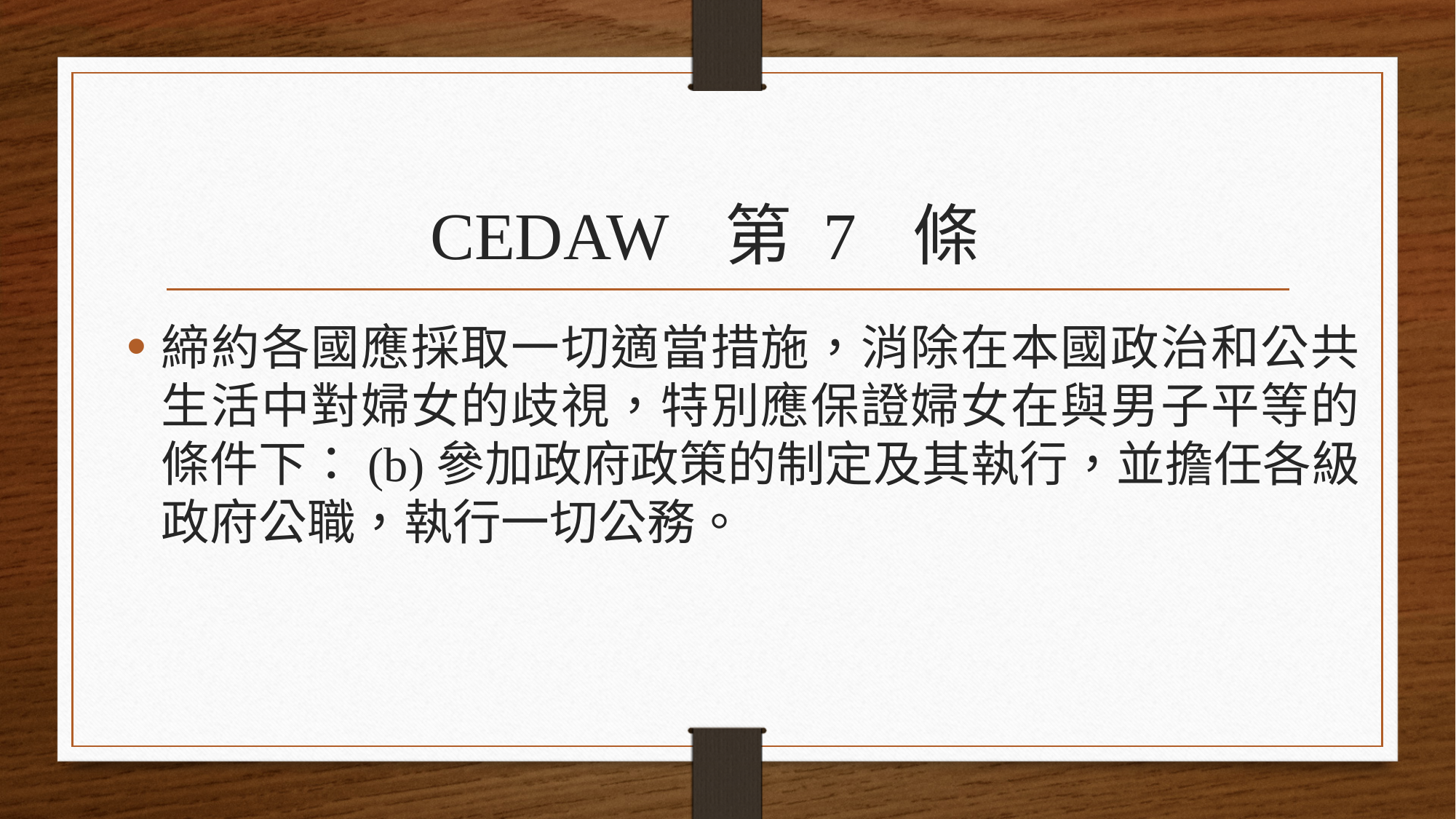

# CEDAW 第 7 條
締約各國應採取一切適當措施，消除在本國政治和公共生活中對婦女的歧視，特別應保證婦女在與男子平等的條件下：(b)參加政府政策的制定及其執行，並擔任各級政府公職，執行一切公務。